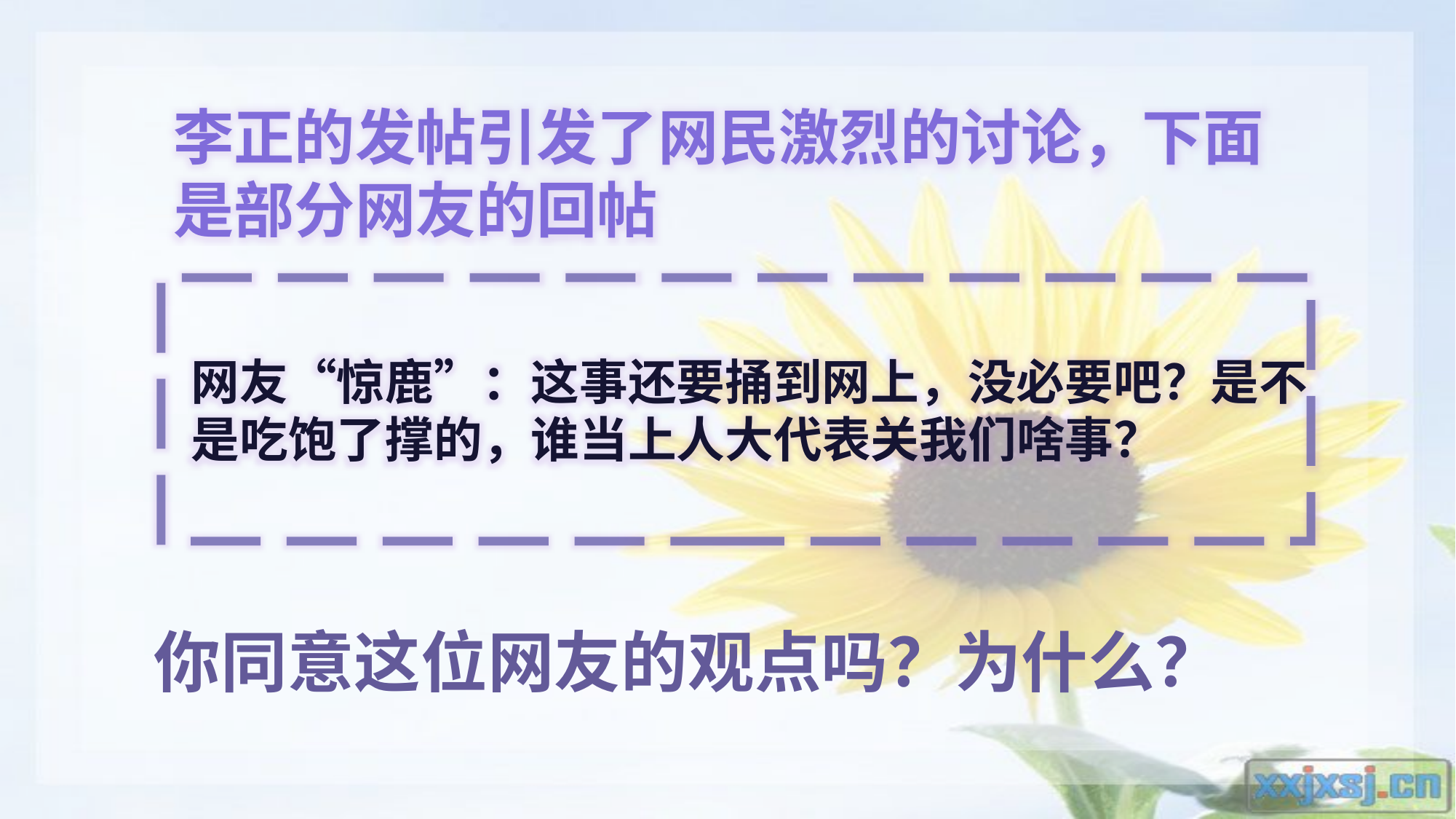

李正的发帖引发了网民激烈的讨论，下面是部分网友的回帖
网友“惊鹿”：这事还要捅到网上，没必要吧？是不是吃饱了撑的，谁当上人大代表关我们啥事？
你同意这位网友的观点吗？为什么？